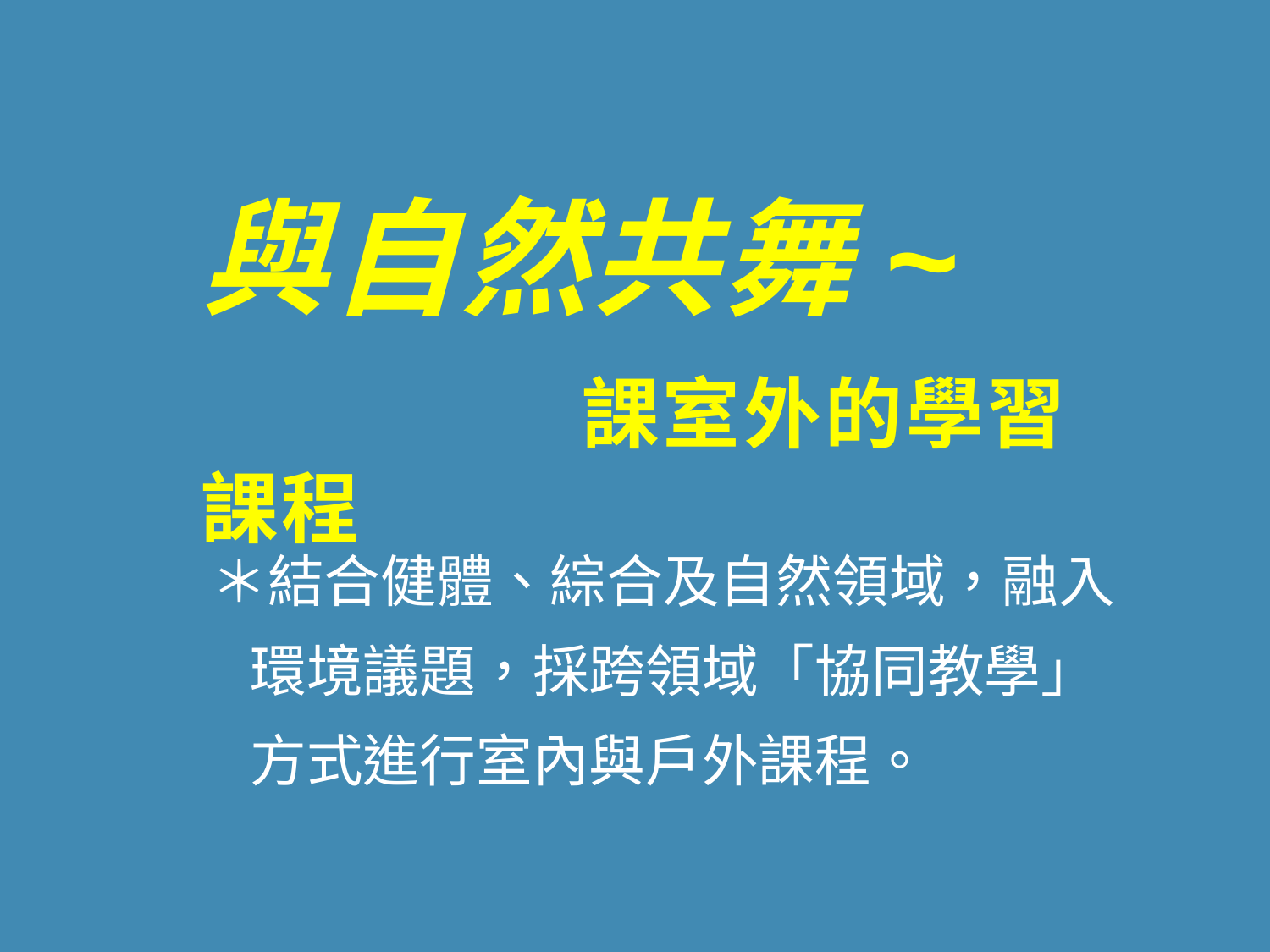

# 與自然共舞~ 課室外的學習課程
＊結合健體、綜合及自然領域，融入
  環境議題，採跨領域「協同教學」
  方式進行室內與戶外課程。